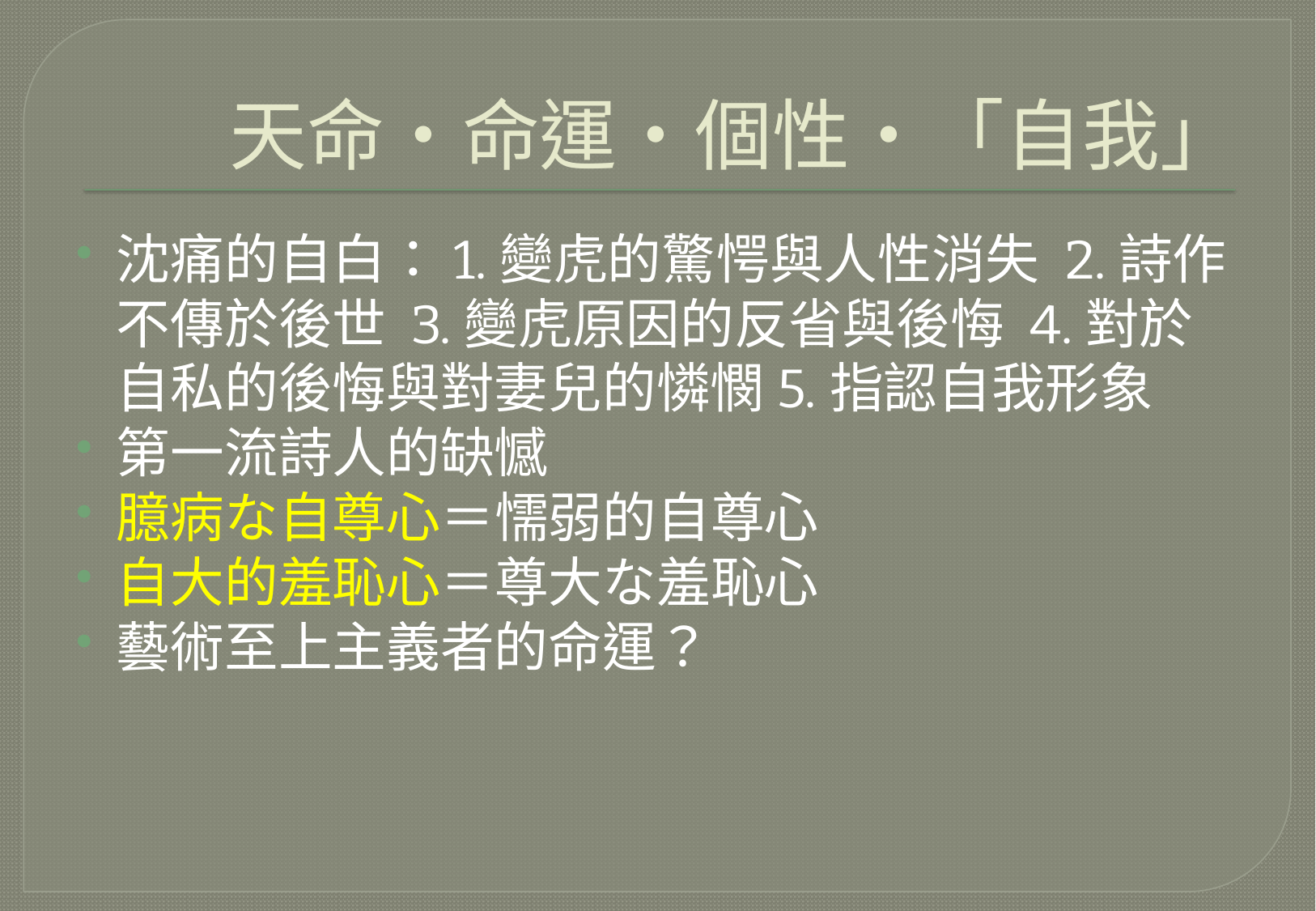

# 天命・命運・個性・「自我」
沈痛的自白：1.變虎的驚愕與人性消失 2.詩作不傳於後世 3.變虎原因的反省與後悔 4.對於自私的後悔與對妻兒的憐憫5.指認自我形象
第一流詩人的缺憾
臆病な自尊心＝懦弱的自尊心
自大的羞恥心＝尊大な羞恥心
藝術至上主義者的命運？